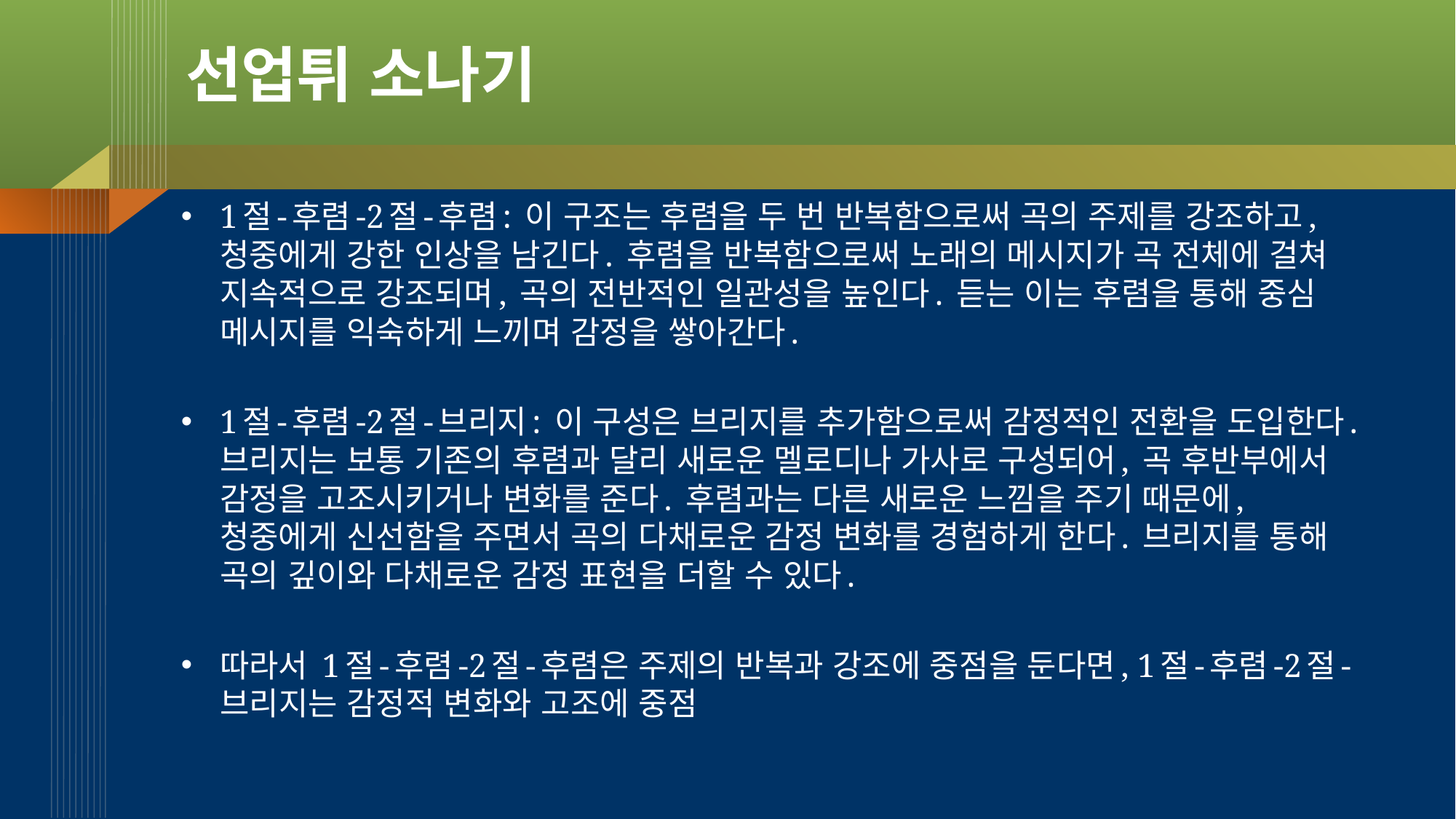

# 선업튀 소나기
1절-후렴-2절-후렴: 이 구조는 후렴을 두 번 반복함으로써 곡의 주제를 강조하고, 청중에게 강한 인상을 남긴다. 후렴을 반복함으로써 노래의 메시지가 곡 전체에 걸쳐 지속적으로 강조되며, 곡의 전반적인 일관성을 높인다. 듣는 이는 후렴을 통해 중심 메시지를 익숙하게 느끼며 감정을 쌓아간다.

1절-후렴-2절-브리지: 이 구성은 브리지를 추가함으로써 감정적인 전환을 도입한다. 브리지는 보통 기존의 후렴과 달리 새로운 멜로디나 가사로 구성되어, 곡 후반부에서 감정을 고조시키거나 변화를 준다. 후렴과는 다른 새로운 느낌을 주기 때문에, 청중에게 신선함을 주면서 곡의 다채로운 감정 변화를 경험하게 한다. 브리지를 통해 곡의 깊이와 다채로운 감정 표현을 더할 수 있다.

따라서 1절-후렴-2절-후렴은 주제의 반복과 강조에 중점을 둔다면, 1절-후렴-2절-브리지는 감정적 변화와 고조에 중점